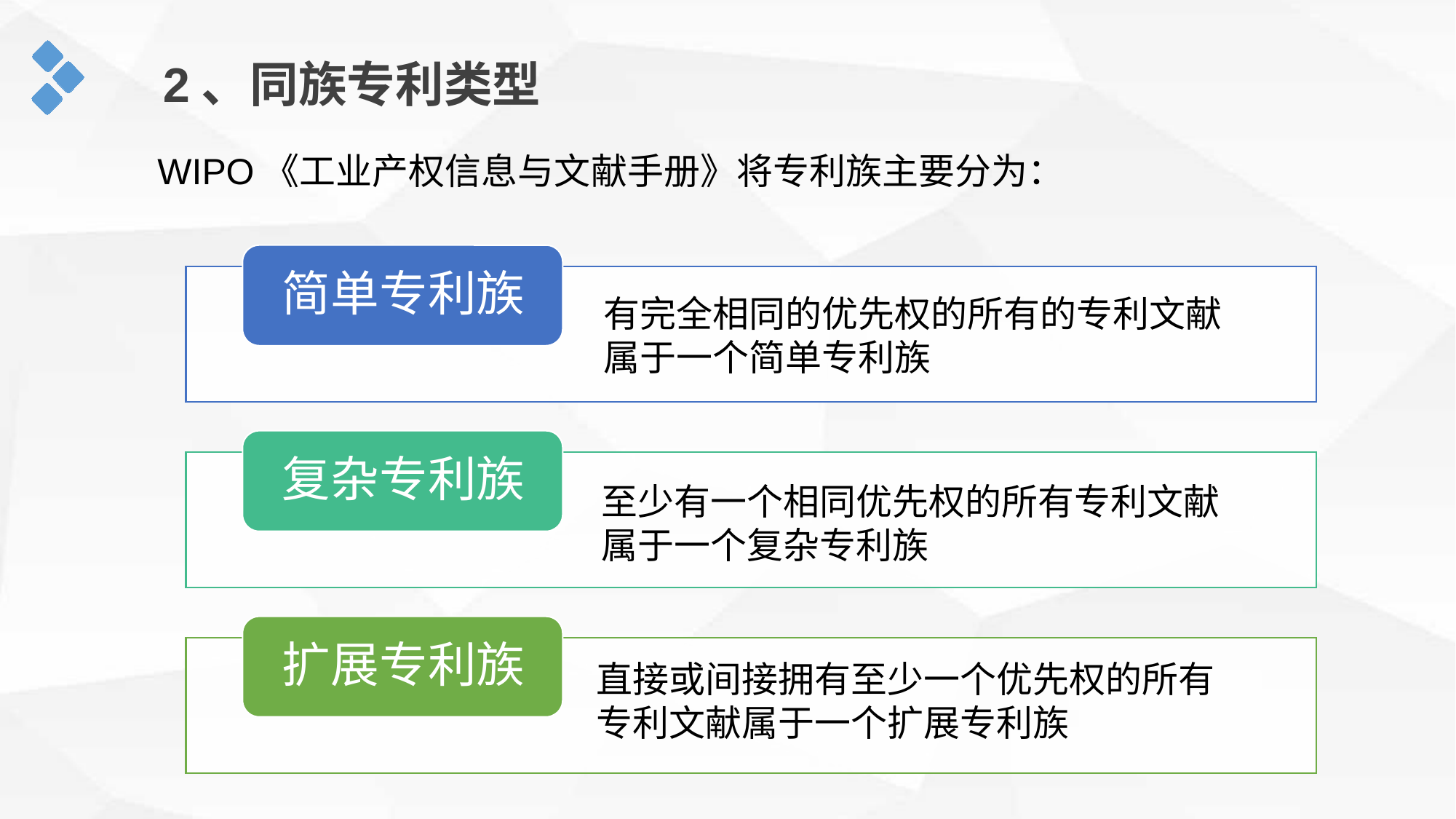

2、同族专利类型

WIPO《工业产权信息与文献手册》将专利族主要分为：

简单专利族
复杂专利族
扩展专利族
有完全相同的优先权的所有的专利文献
属于一个简单专利族
至少有一个相同优先权的所有专利文献
属于一个复杂专利族
直接或间接拥有至少一个优先权的所有
专利文献属于一个扩展专利族
延时符